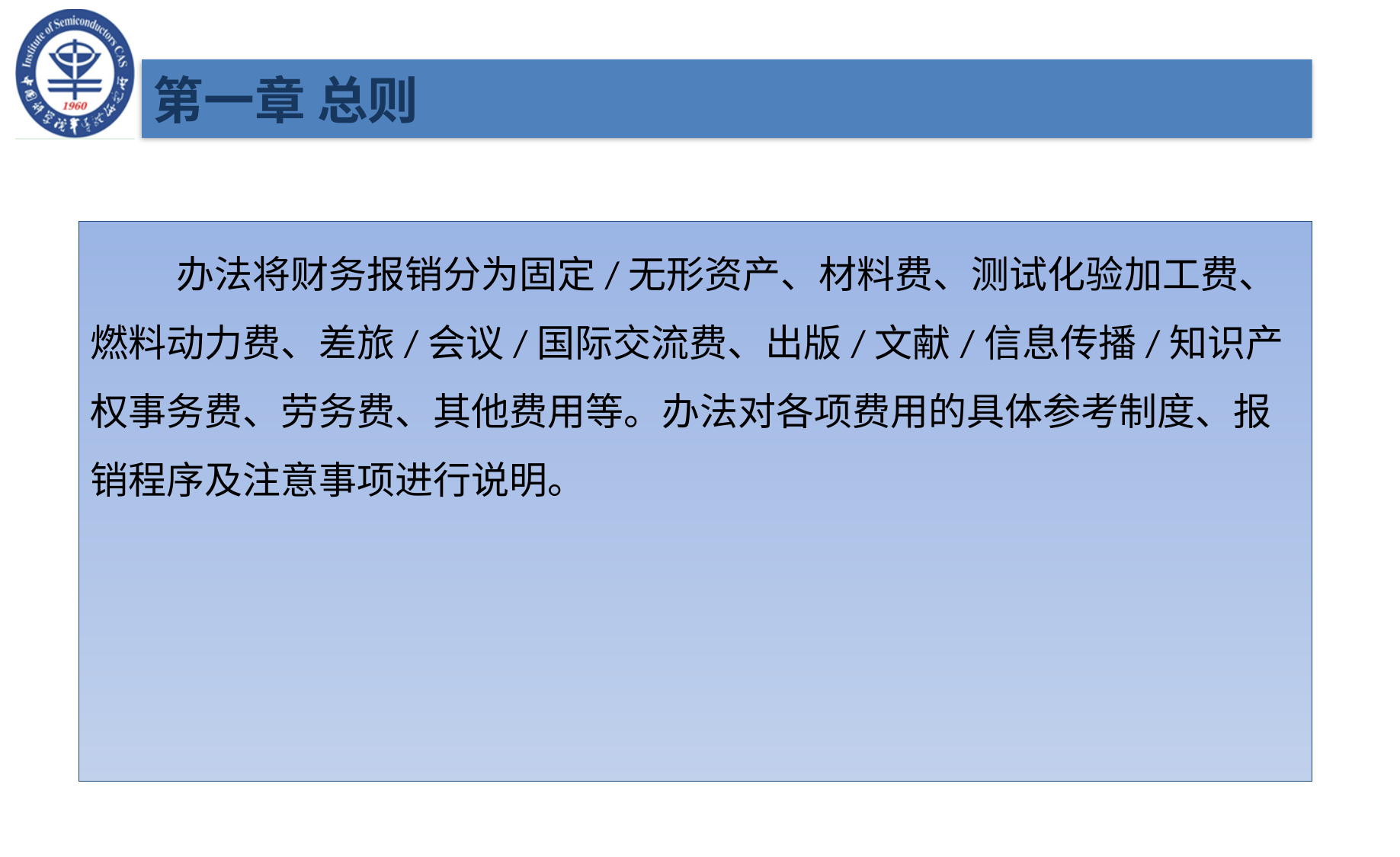

第一章 总则
         办法将财务报销分为固定/无形资产、材料费、测试化验加工费、燃料动力费、差旅/会议/国际交流费、出版/文献/信息传播/知识产权事务费、劳务费、其他费用等。办法对各项费用的具体参考制度、报销程序及注意事项进行说明。